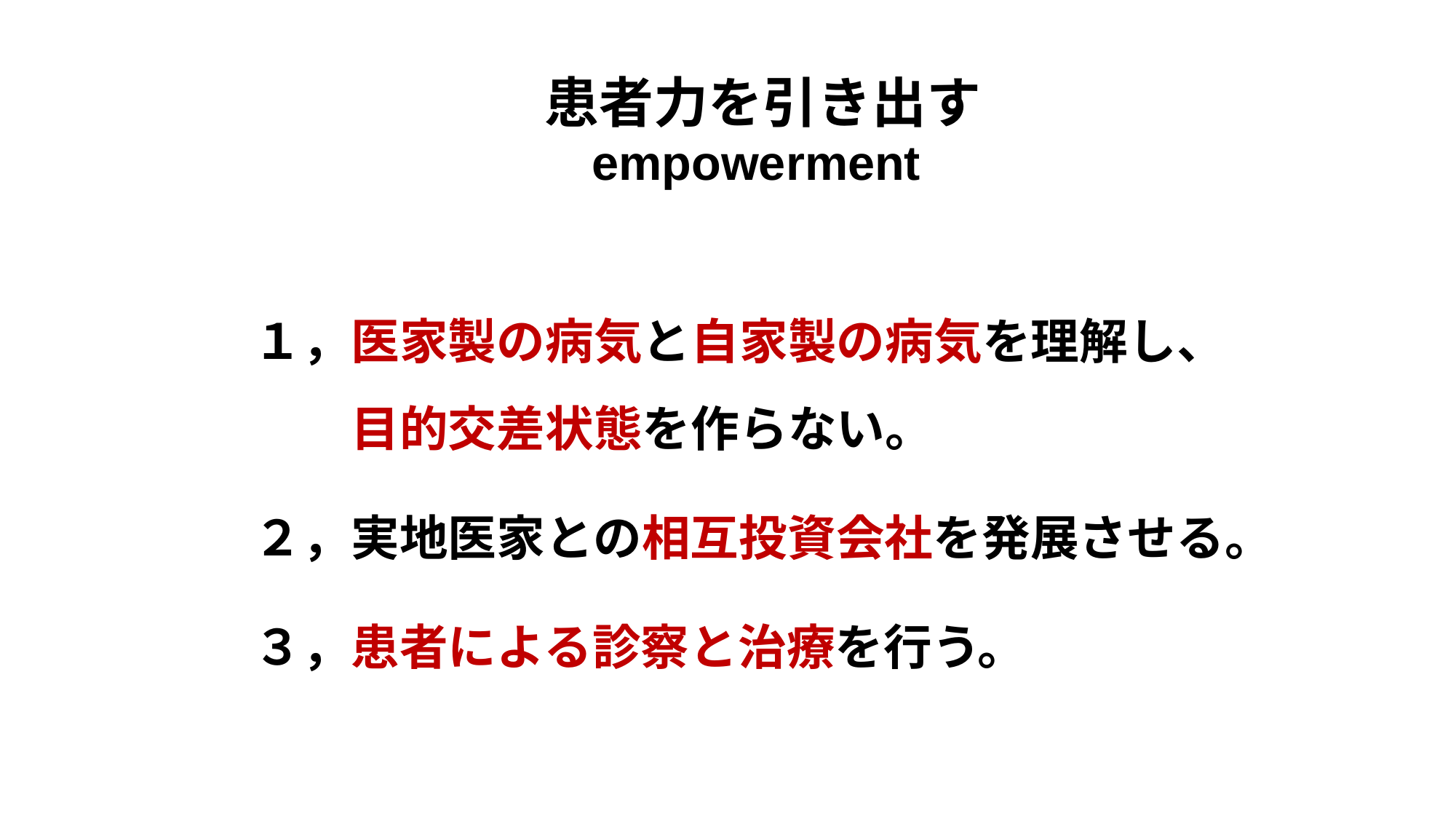

患者力を引き出す
empowerment
１，医家製の病気と自家製の病気を理解し、
　　目的交差状態を作らない。

２，実地医家との相互投資会社を発展させる。

３，患者による診察と治療を行う。